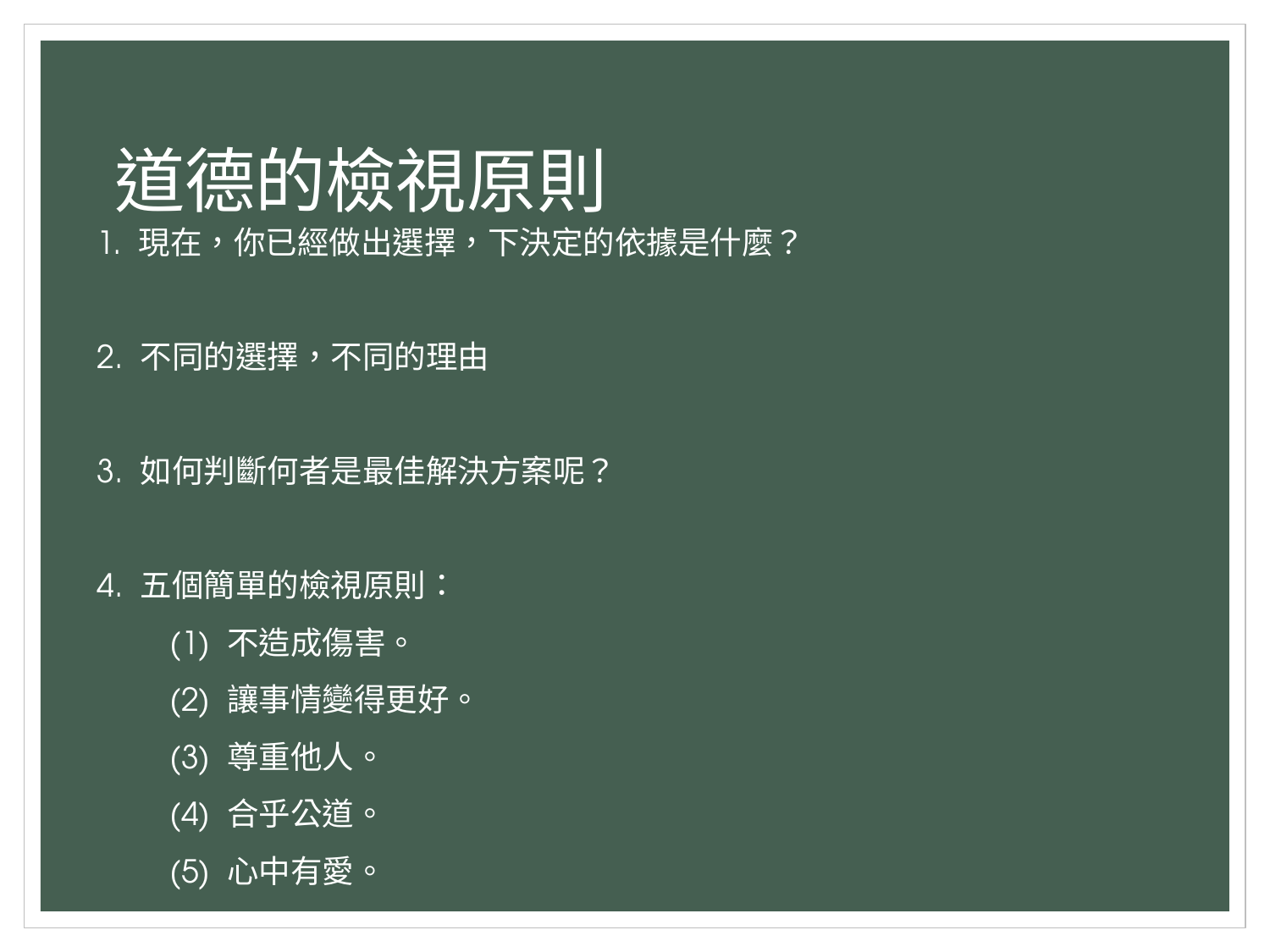

# 道德的檢視原則
1. 現在，你已經做出選擇，下決定的依據是什麼？

2. 不同的選擇，不同的理由

3. 如何判斷何者是最佳解決方案呢？

4. 五個簡單的檢視原則：
 (1) 不造成傷害。
 (2) 讓事情變得更好。
 (3) 尊重他人。
 (4) 合乎公道。
 (5) 心中有愛。